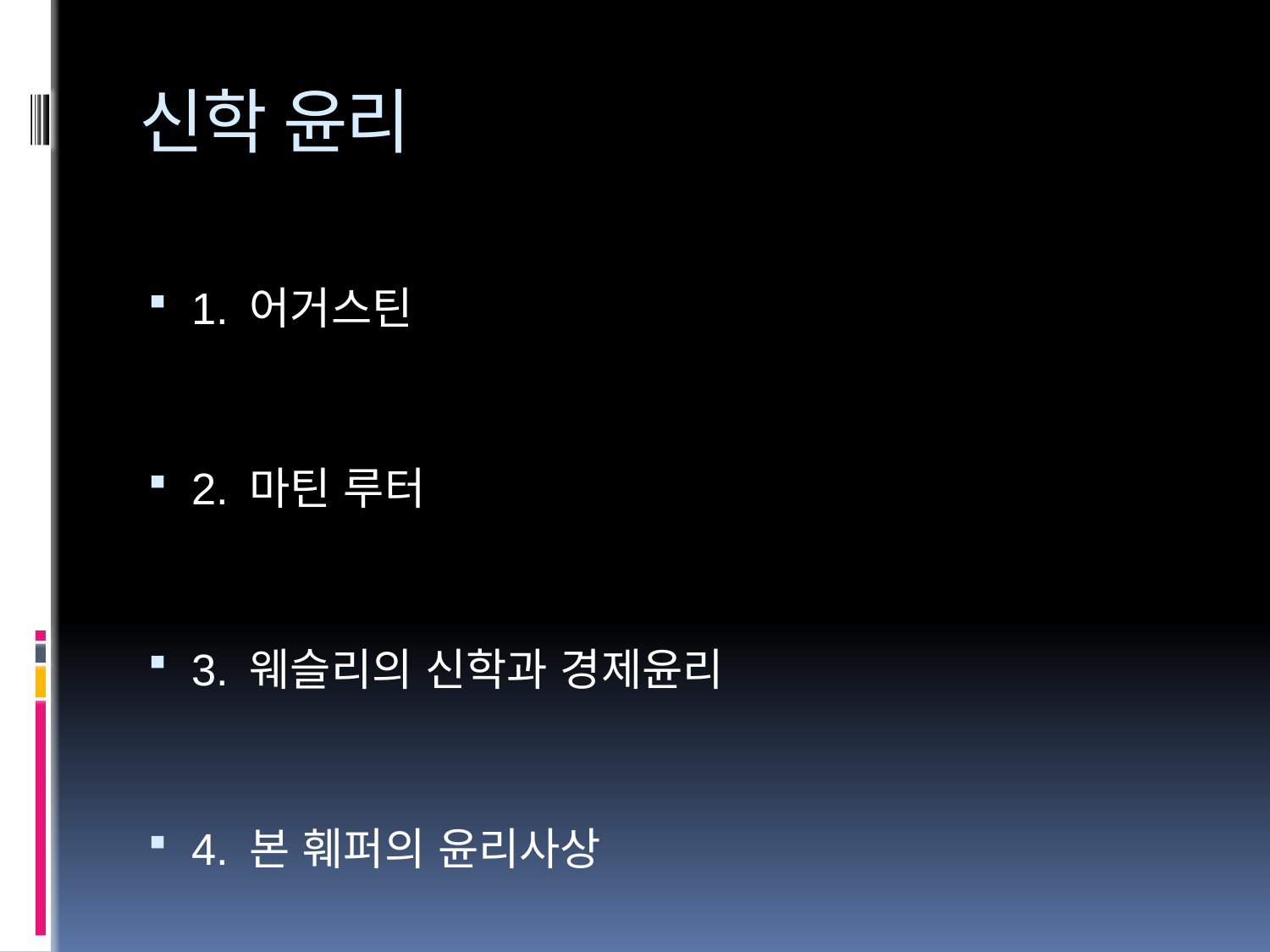

# 신학 윤리
1. 어거스틴

2. 마틴 루터

3. 웨슬리의 신학과 경제윤리

4. 본 훼퍼의 윤리사상